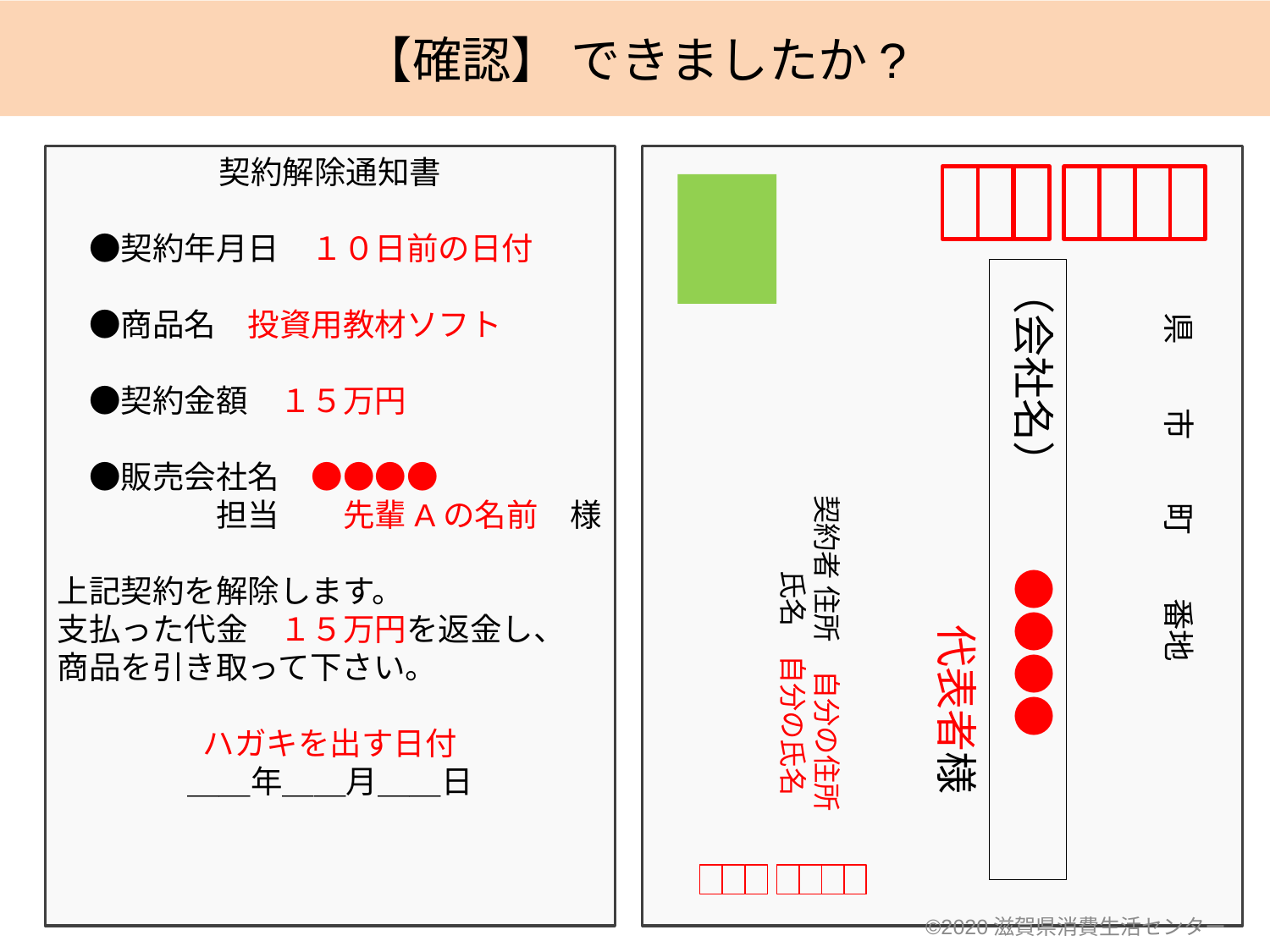

【確認】 できましたか?
契約解除通知書

　●契約年月日　１０日前の日付

　●商品名　投資用教材ソフト

　●契約金額　１５万円

　●販売会社名　●●●●
　　　　　担当　　先輩Aの名前　様

上記契約を解除します。
支払った代金　１５万円を返金し、
商品を引き取って下さい。

ハガキを出す日付
＿＿年＿＿月＿＿日

（会社名）　　●●●●
県　　市　　町　　番地
契約者 住所　自分の住所
　　   氏名　自分の氏名
代表者様

©2020滋賀県消費生活センター